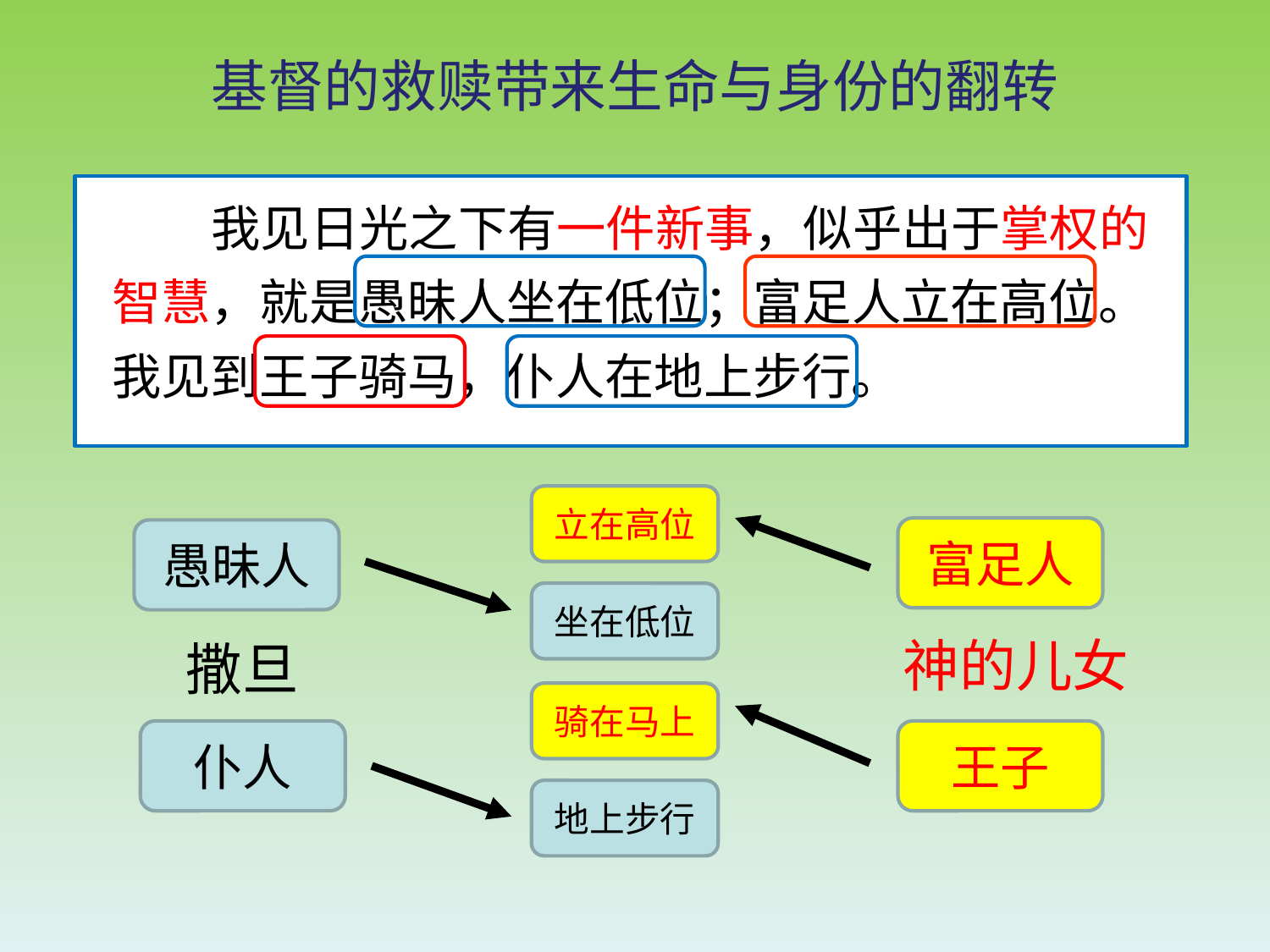

# 基督的救赎带来生命与身份的翻转
我见日光之下有一件新事，似乎出于掌权的智慧，就是愚昧人坐在低位；富足人立在高位。我见到王子骑马，仆人在地上步行。

立在高位
富足人
愚昧人
坐在低位
神的儿女
撒旦
骑在马上
仆人
王子
地上步行